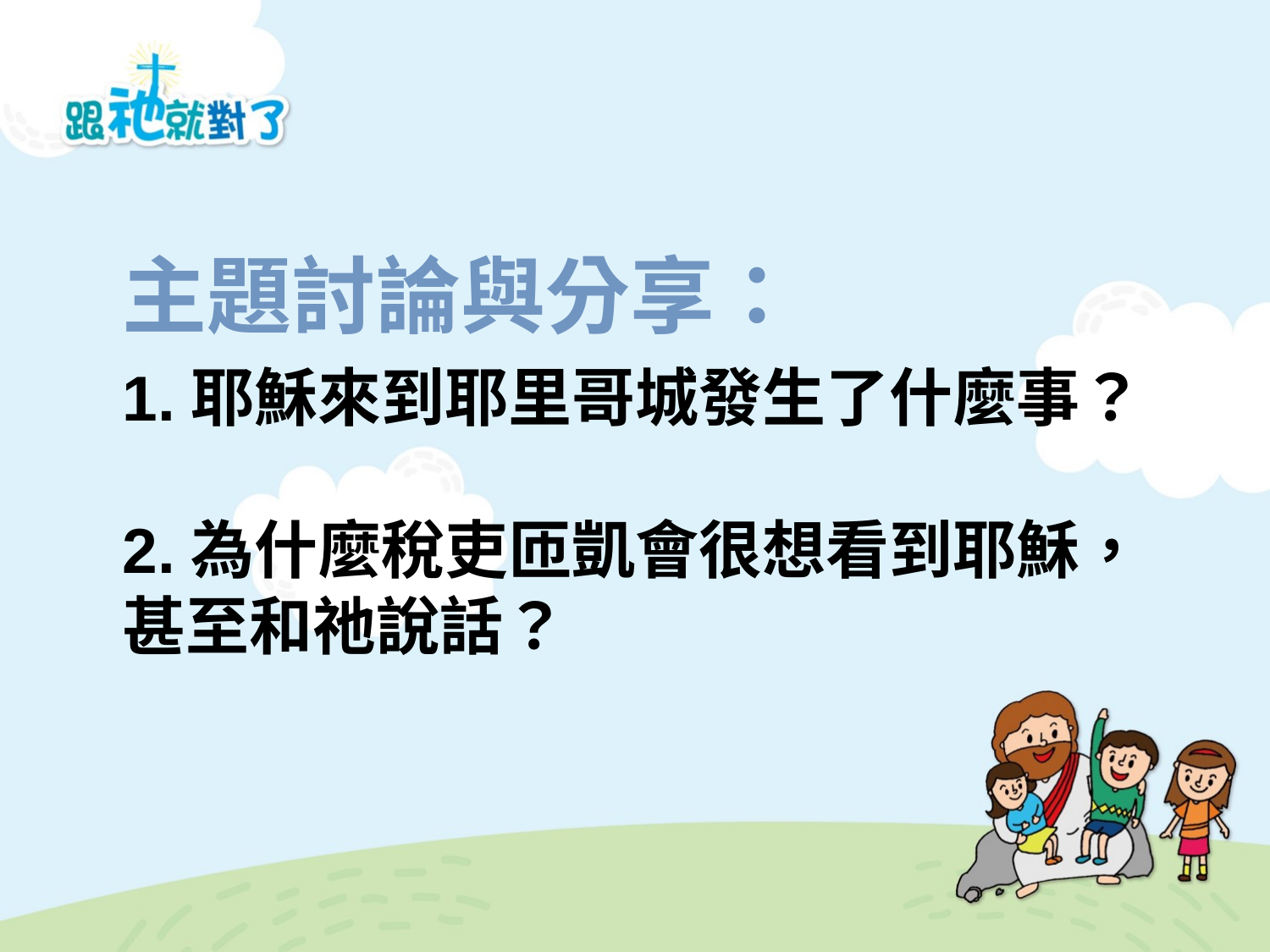

主題討論與分享：
1.耶穌來到耶里哥城發生了什麼事？

2.為什麼稅吏匝凱會很想看到耶穌，甚至和祂說話？